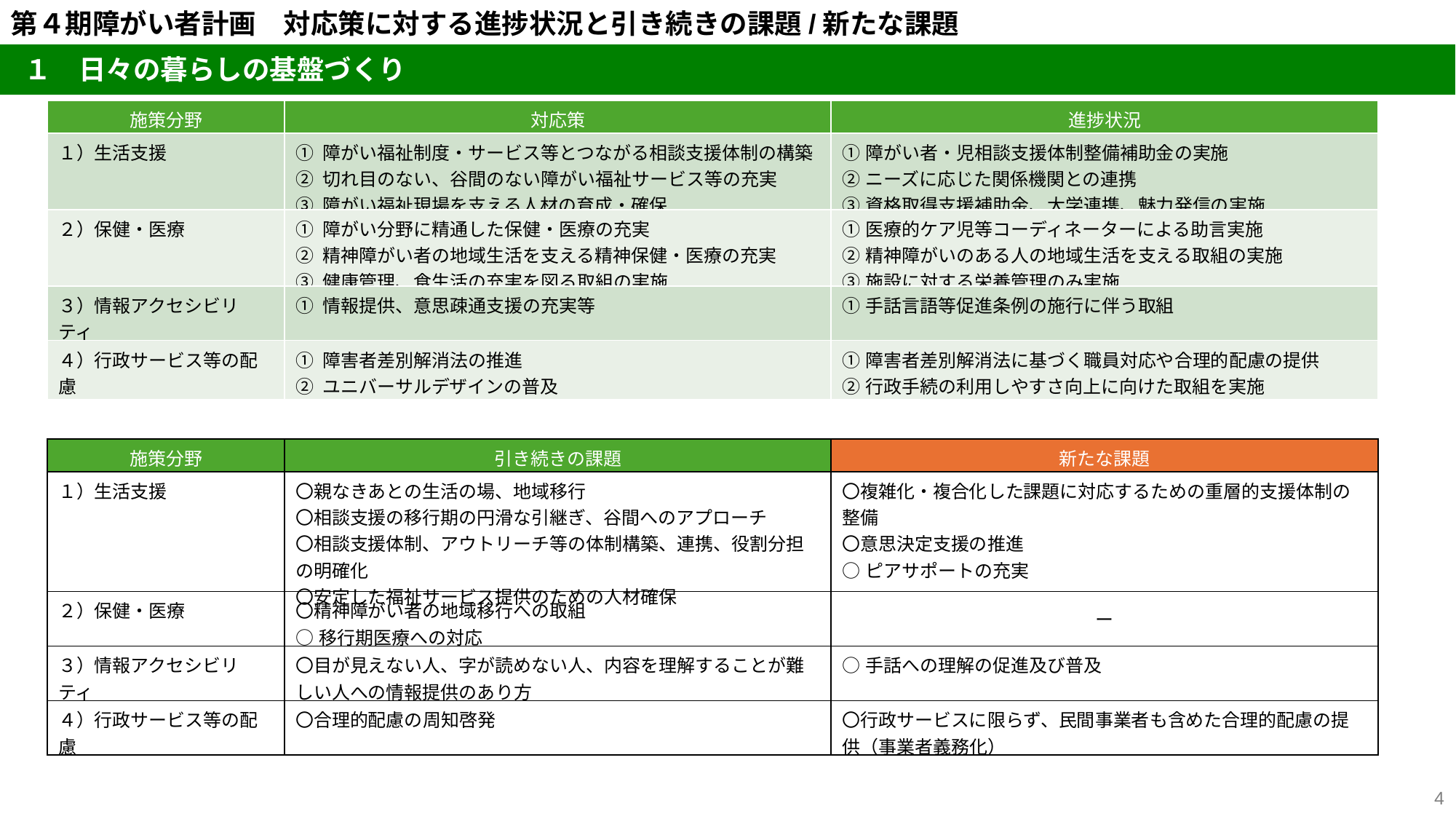

第４期障がい者計画　対応策に対する進捗状況と引き続きの課題/新たな課題

１　日々の暮らしの基盤づくり
支援テーマ１　暮らす・つながる
| 施策分野 | 対応策 | 進捗状況 |
| --- | --- | --- |
| １）生活支援 | ① 障がい福祉制度・サービス等とつながる相談支援体制の構築 ② 切れ目のない、谷間のない障がい福祉サービス等の充実 ③ 障がい福祉現場を支える人材の育成・確保 | ①障がい者・児相談支援体制整備補助金の実施 ②ニーズに応じた関係機関との連携 ③資格取得支援補助金、大学連携、魅力発信の実施 |
| ２）保健・医療 | ① 障がい分野に精通した保健・医療の充実 ② 精神障がい者の地域生活を支える精神保健・医療の充実 ③ 健康管理、食生活の充実を図る取組の実施 | ①医療的ケア児等コーディネーターによる助言実施 ②精神障がいのある人の地域生活を支える取組の実施 ③施設に対する栄養管理のみ実施 |
| ３）情報アクセシビリティ | ① 情報提供、意思疎通支援の充実等 | ①手話言語等促進条例の施行に伴う取組 |
| ４）行政サービス等の配慮 | ① 障害者差別解消法の推進 ② ユニバーサルデザインの普及 | ①障害者差別解消法に基づく職員対応や合理的配慮の提供 ②行政手続の利用しやすさ向上に向けた取組を実施 |
| 施策分野 | 引き続きの課題 | 新たな課題 |
| --- | --- | --- |
| １）生活支援 | 〇親なきあとの生活の場、地域移行 〇相談支援の移行期の円滑な引継ぎ、谷間へのアプローチ 〇相談支援体制、アウトリーチ等の体制構築、連携、役割分担の明確化 〇安定した福祉サービス提供のための人材確保 | 〇複雑化・複合化した課題に対応するための重層的支援体制の整備 〇意思決定支援の推進 ○ピアサポートの充実 |
| ２）保健・医療 | 〇精神障がい者の地域移行への取組 ○移行期医療への対応 | ー |
| ３）情報アクセシビリティ | 〇目が見えない人、字が読めない人、内容を理解することが難しい人への情報提供のあり方 | ○手話への理解の促進及び普及 |
| ４）行政サービス等の配慮 | 〇合理的配慮の周知啓発 | 〇行政サービスに限らず、民間事業者も含めた合理的配慮の提供（事業者義務化） |
4